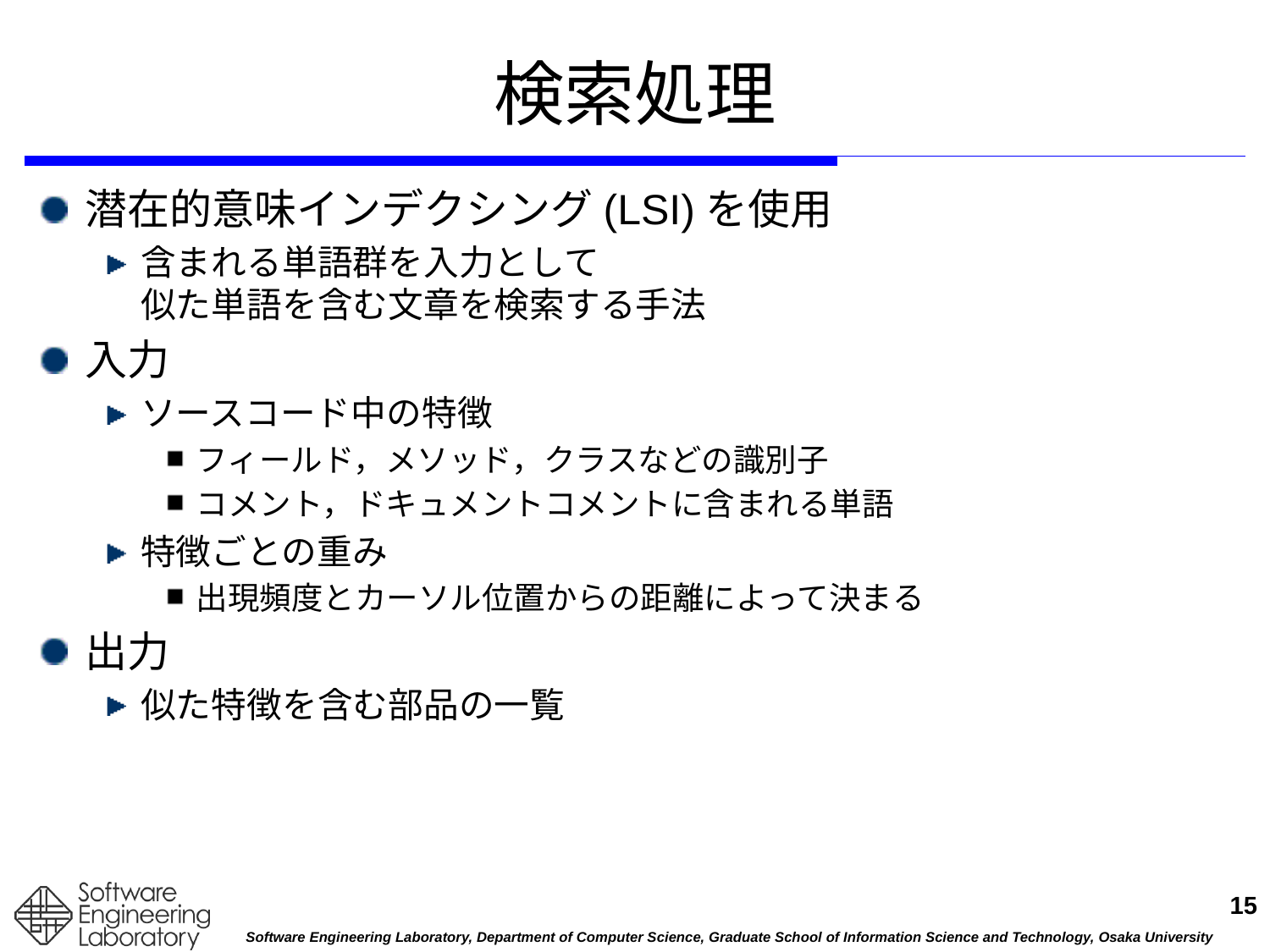

# 検索処理
潜在的意味インデクシング(LSI)を使用
含まれる単語群を入力として
似た単語を含む文章を検索する手法
入力
ソースコード中の特徴
フィールド，メソッド，クラスなどの識別子
コメント，ドキュメントコメントに含まれる単語
特徴ごとの重み
出現頻度とカーソル位置からの距離によって決まる
出力
似た特徴を含む部品の一覧